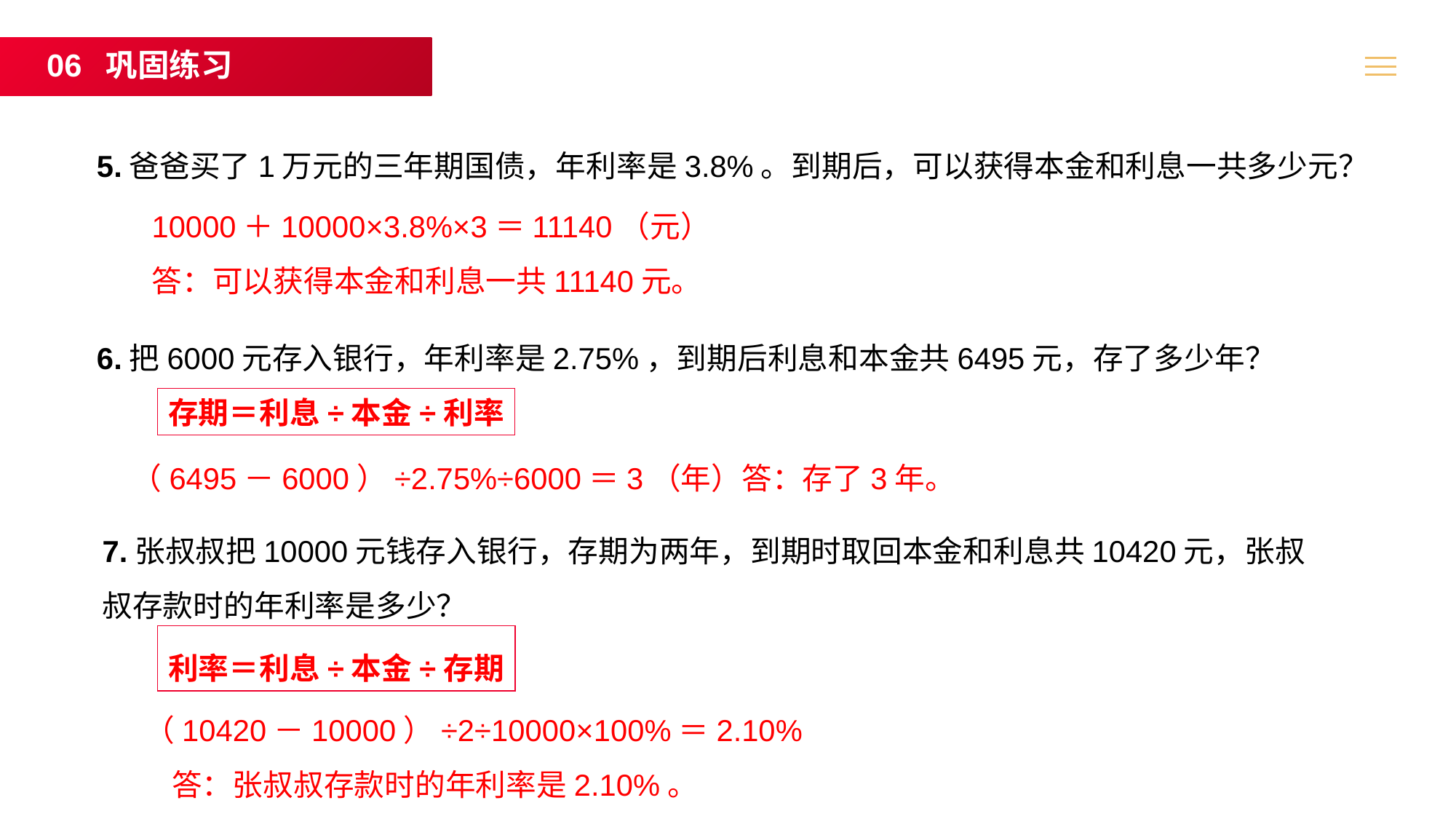

06  巩固练习
5.爸爸买了1万元的三年期国债，年利率是3.8%。到期后，可以获得本金和利息一共多少元？
10000＋10000×3.8%×3＝11140（元）
答：可以获得本金和利息一共11140元。
6.把6000元存入银行，年利率是2.75%，到期后利息和本金共6495元，存了多少年？
存期＝利息÷本金÷利率
（6495－6000）÷2.75%÷6000＝3（年）答：存了3年。
7.张叔叔把10000元钱存入银行，存期为两年，到期时取回本金和利息共10420元，张叔叔存款时的年利率是多少？
利率＝利息÷本金÷存期
（10420－10000）÷2÷10000×100%＝2.10%
   答：张叔叔存款时的年利率是2.10%。